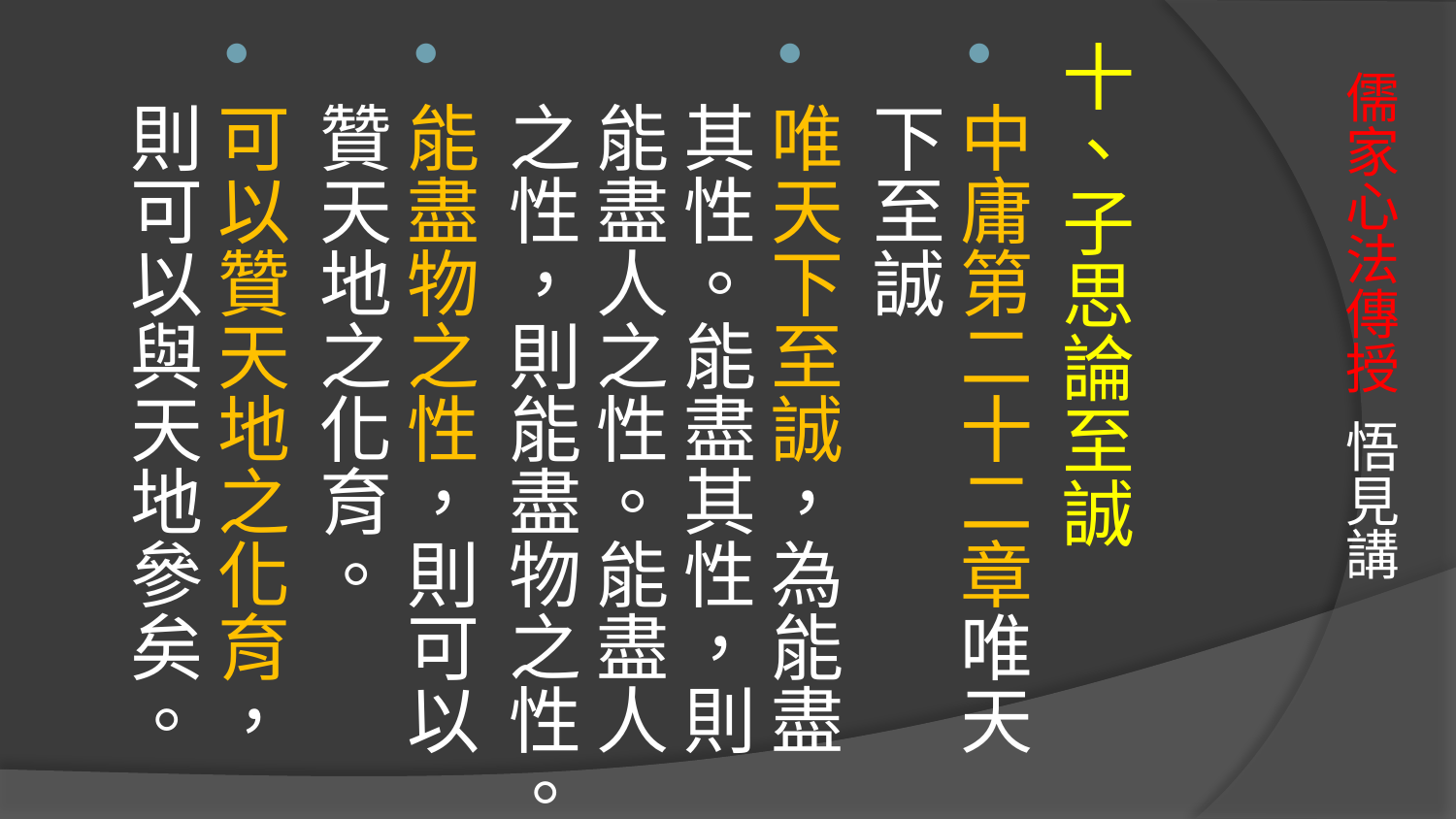

十、子思論至誠
中庸第二十二章唯天下至誠
唯天下至誠，為能盡其性。能盡其性，則能盡人之性。能盡人之性，則能盡物之性。
能盡物之性，則可以贊天地之化育。
可以贊天地之化育，則可以與天地參矣。

# 儒家心法傳授  悟見講